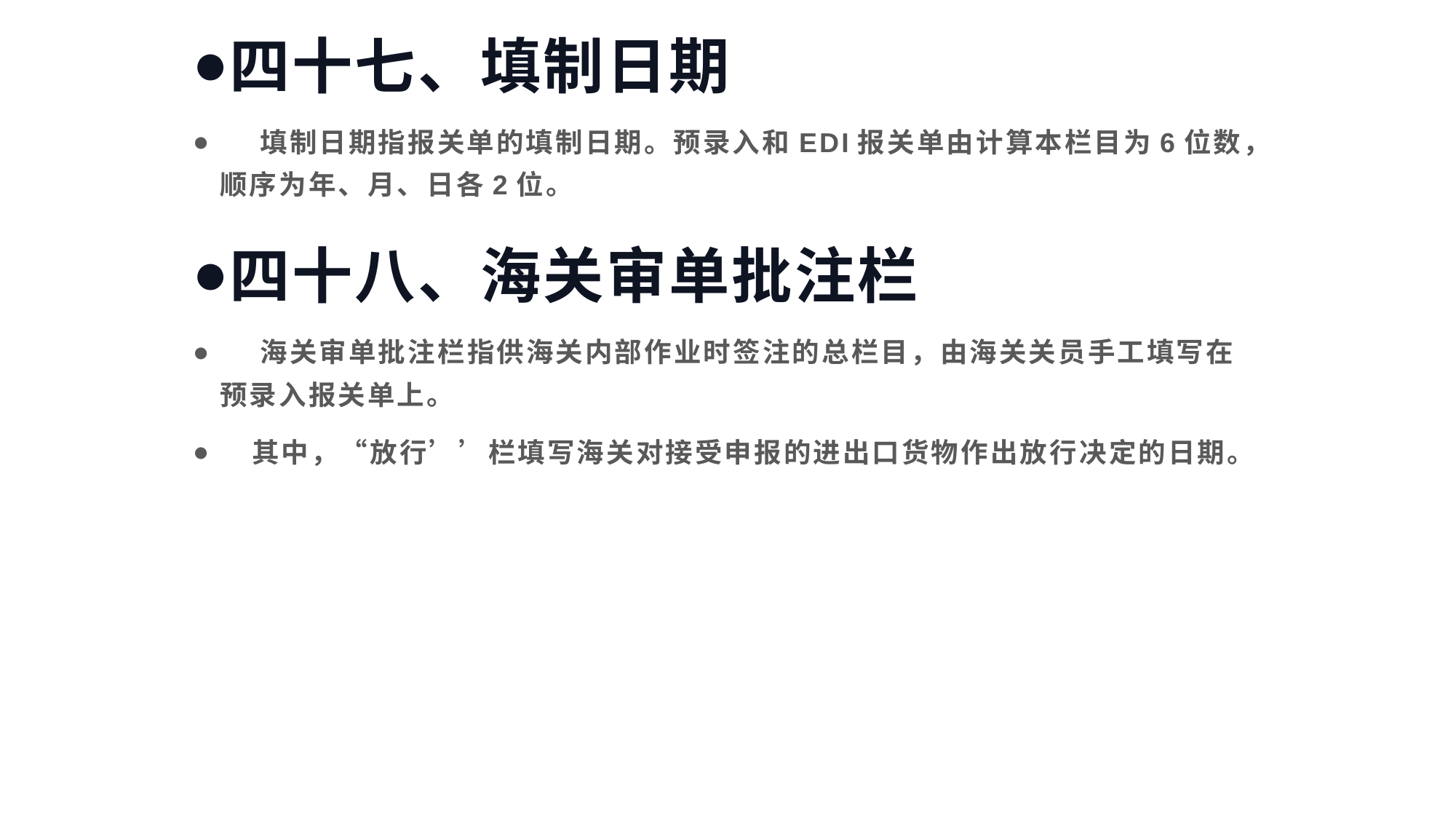

四十七、填制日期
    填制日期指报关单的填制日期。预录入和EDI报关单由计算本栏目为6位数，顺序为年、月、日各2位。
四十八、海关审单批注栏
    海关审单批注栏指供海关内部作业时签注的总栏目，由海关关员手工填写在预录入报关单上。
   其中，“放行’’栏填写海关对接受申报的进出口货物作出放行决定的日期。